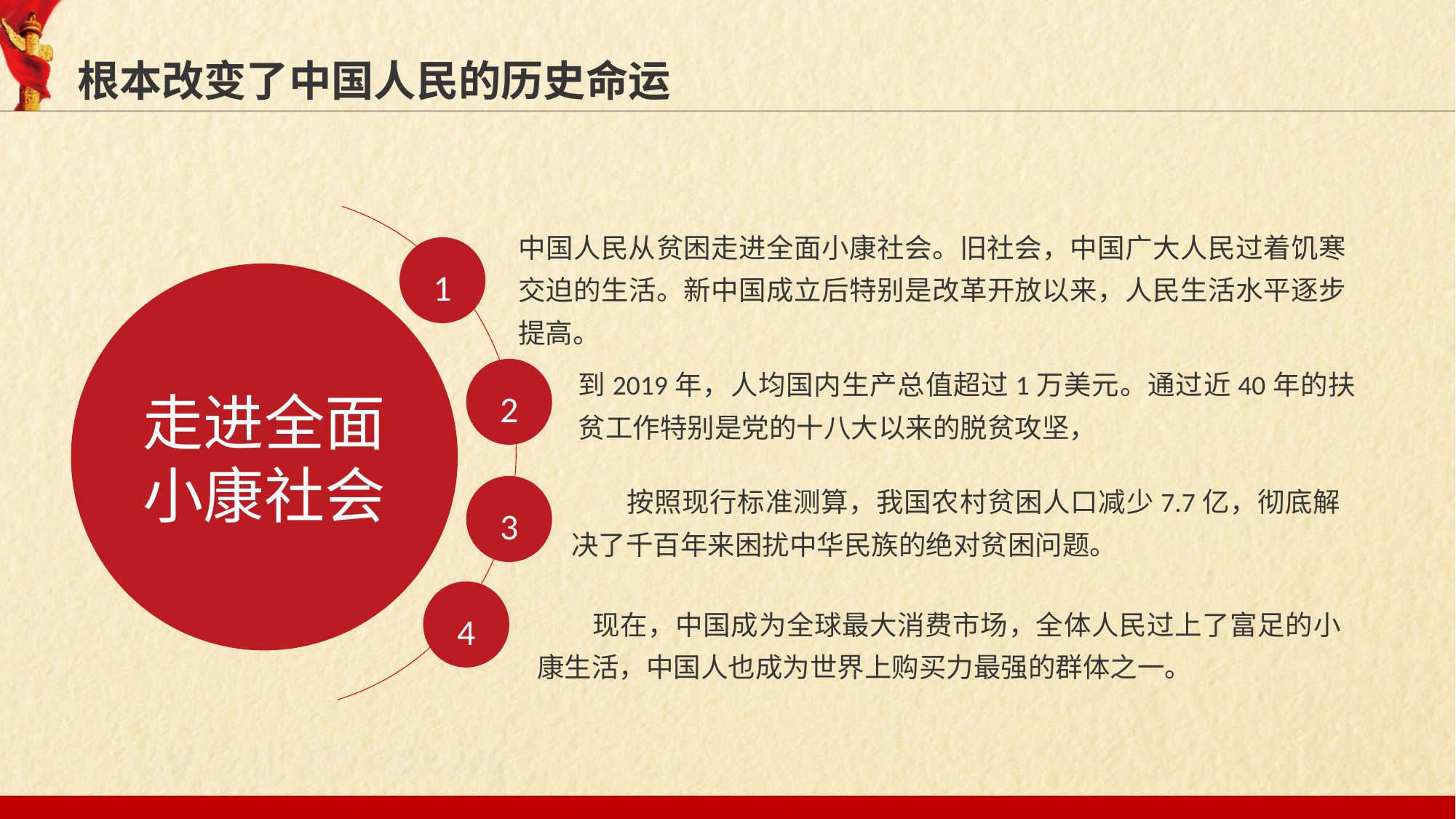

根本改变了中国人民的历史命运

中国人民从贫困走进全面小康社会。旧社会，中国广大人民过着饥寒交迫的生活。新中国成立后特别是改革开放以来，人民生活水平逐步提高。
1
走进全面小康社会
到2019年，人均国内生产总值超过1万美元。通过近40年的扶贫工作特别是党的十八大以来的脱贫攻坚，
2
　　按照现行标准测算，我国农村贫困人口减少7.7亿，彻底解决了千百年来困扰中华民族的绝对贫困问题。
3
4
　　现在，中国成为全球最大消费市场，全体人民过上了富足的小康生活，中国人也成为世界上购买力最强的群体之一。